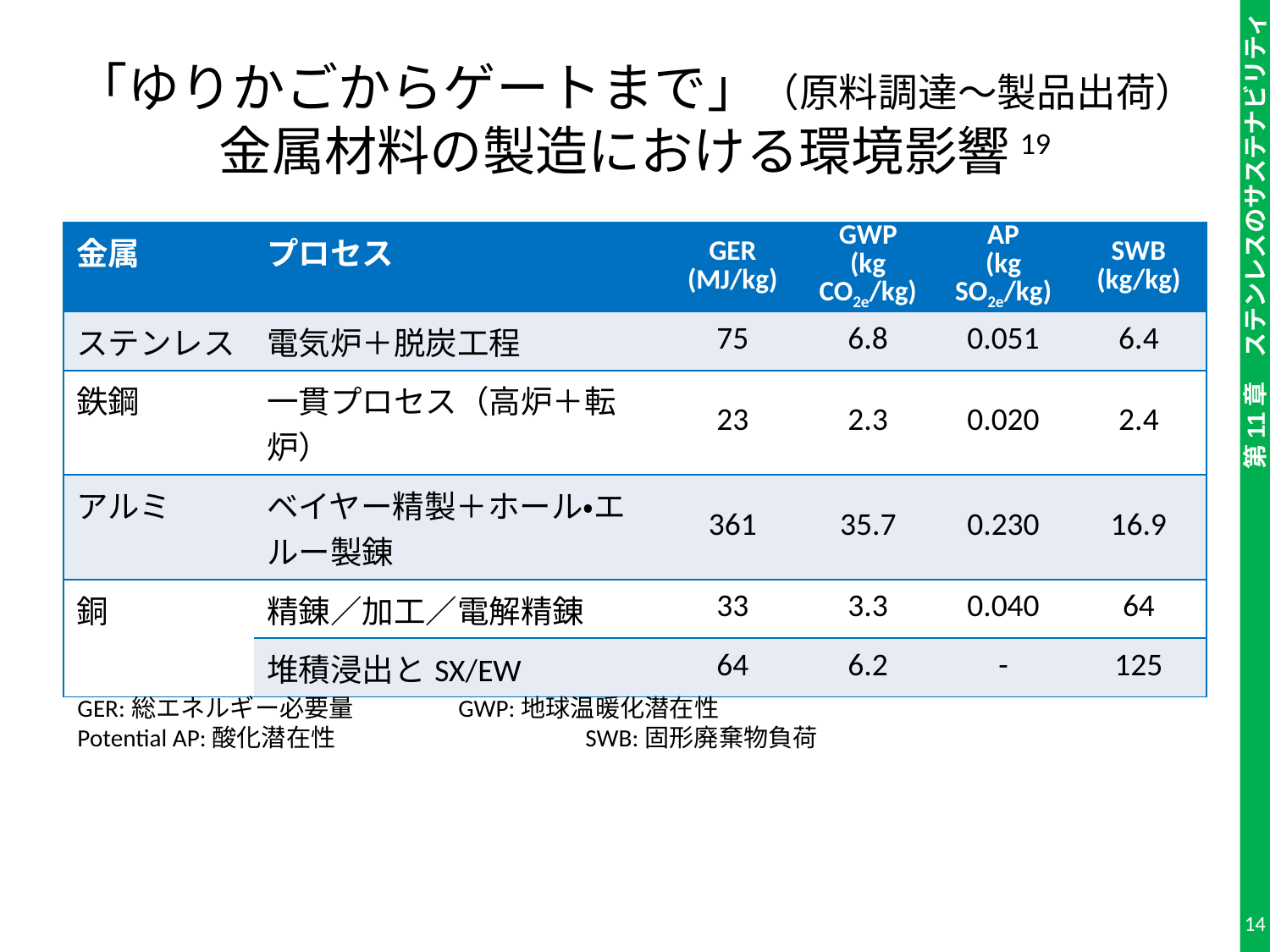

# 「ゆりかごからゲートまで」（原料調達～製品出荷） 金属材料の製造における環境影響19
| 金属 | プロセス | GER (MJ/kg) | GWP (kg CO2e/kg) | AP (kg SO2e/kg) | SWB (kg/kg) |
| --- | --- | --- | --- | --- | --- |
| ステンレス | 電気炉＋脱炭工程 | 75 | 6.8 | 0.051 | 6.4 |
| 鉄鋼 | 一貫プロセス（高炉＋転炉） | 23 | 2.3 | 0.020 | 2.4 |
| アルミ | ベイヤー精製＋ホール・エルー製錬 | 361 | 35.7 | 0.230 | 16.9 |
| 銅 | 精錬／加工／電解精錬 | 33 | 3.3 | 0.040 | 64 |
|  | 堆積浸出とSX/EW | 64 | 6.2 | - | 125 |
GER:総エネルギー必要量	GWP:地球温暖化潜在性
Potential AP:酸化潜在性	 	SWB:固形廃棄物負荷
14